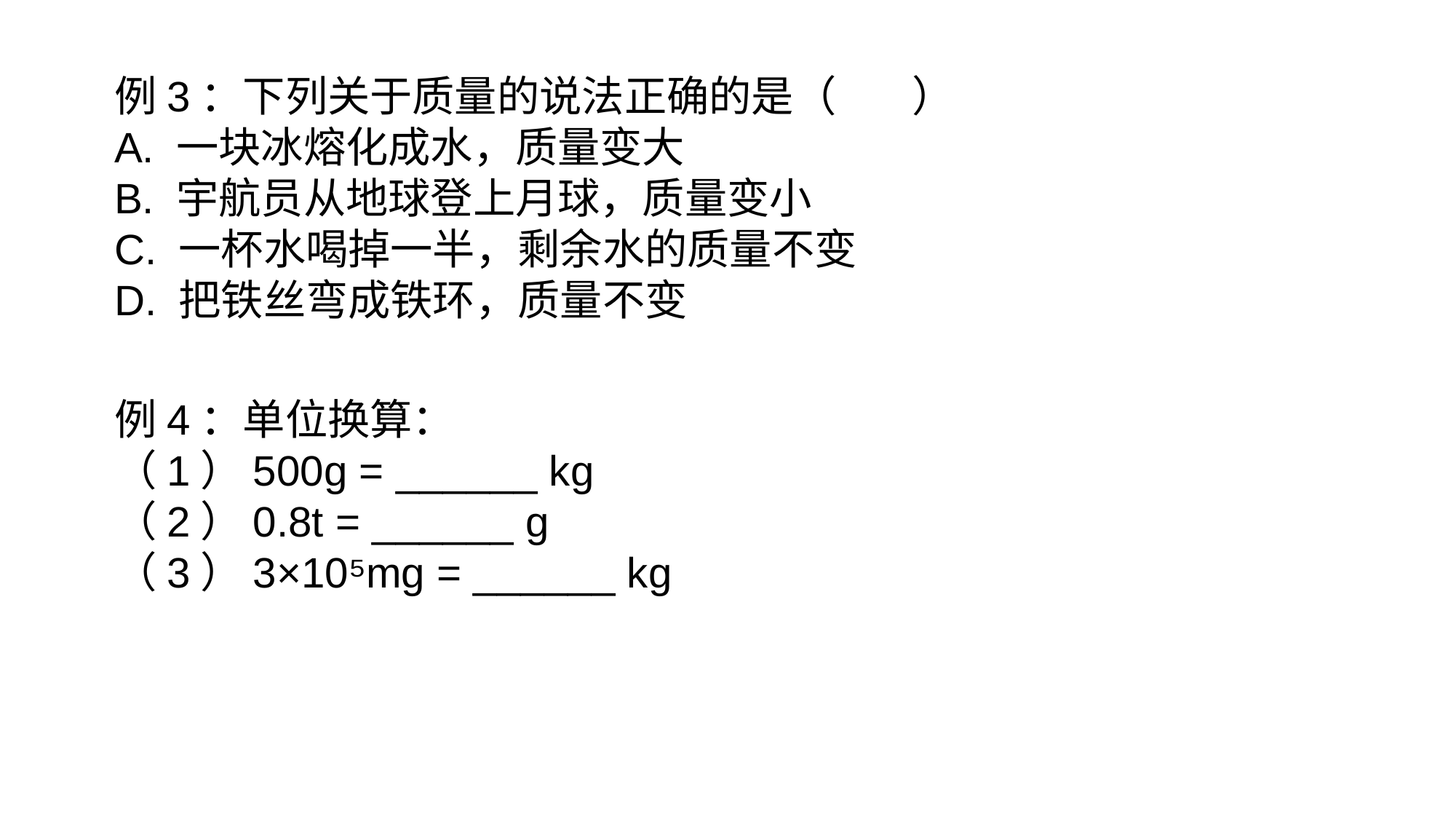

例3：下列关于质量的说法正确的是（        ）
A. 一块冰熔化成水，质量变大
B. 宇航员从地球登上月球，质量变小
C. 一杯水喝掉一半，剩余水的质量不变
D. 把铁丝弯成铁环，质量不变
例4：单位换算：
（1）500g = ______ kg
（2）0.8t = ______ g
（3）3×10⁵mg = ______ kg